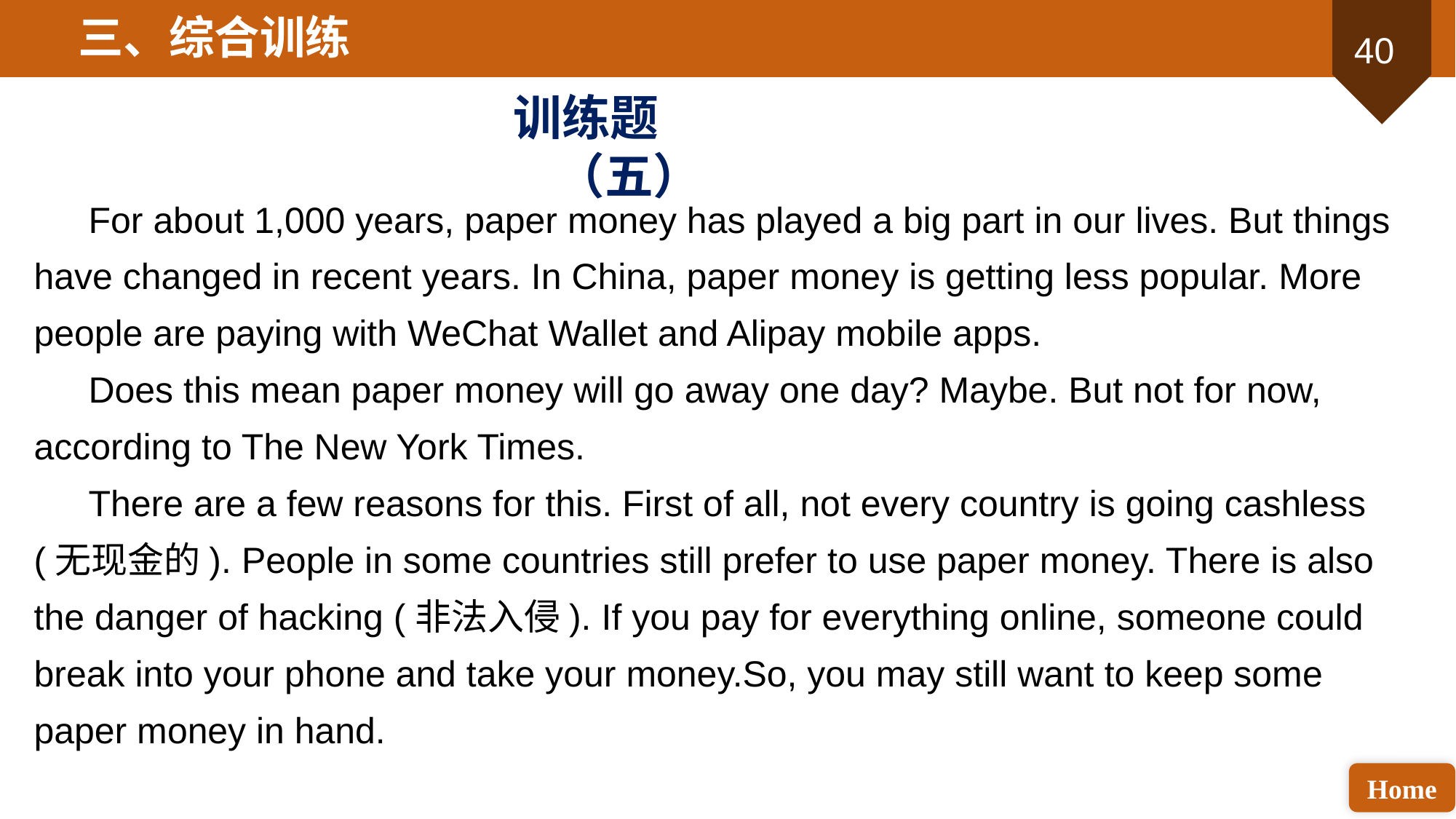

三、综合训练
训练题（五）
For about 1,000 years, paper money has played a big part in our lives. But things have changed in recent years. In China, paper money is getting less popular. More people are paying with WeChat Wallet and Alipay mobile apps.
Does this mean paper money will go away one day? Maybe. But not for now, according to The New York Times.
There are a few reasons for this. First of all, not every country is going cashless (无现金的). People in some countries still prefer to use paper money. There is also the danger of hacking (非法入侵). If you pay for everything online, someone could break into your phone and take your money.So, you may still want to keep some paper money in hand.